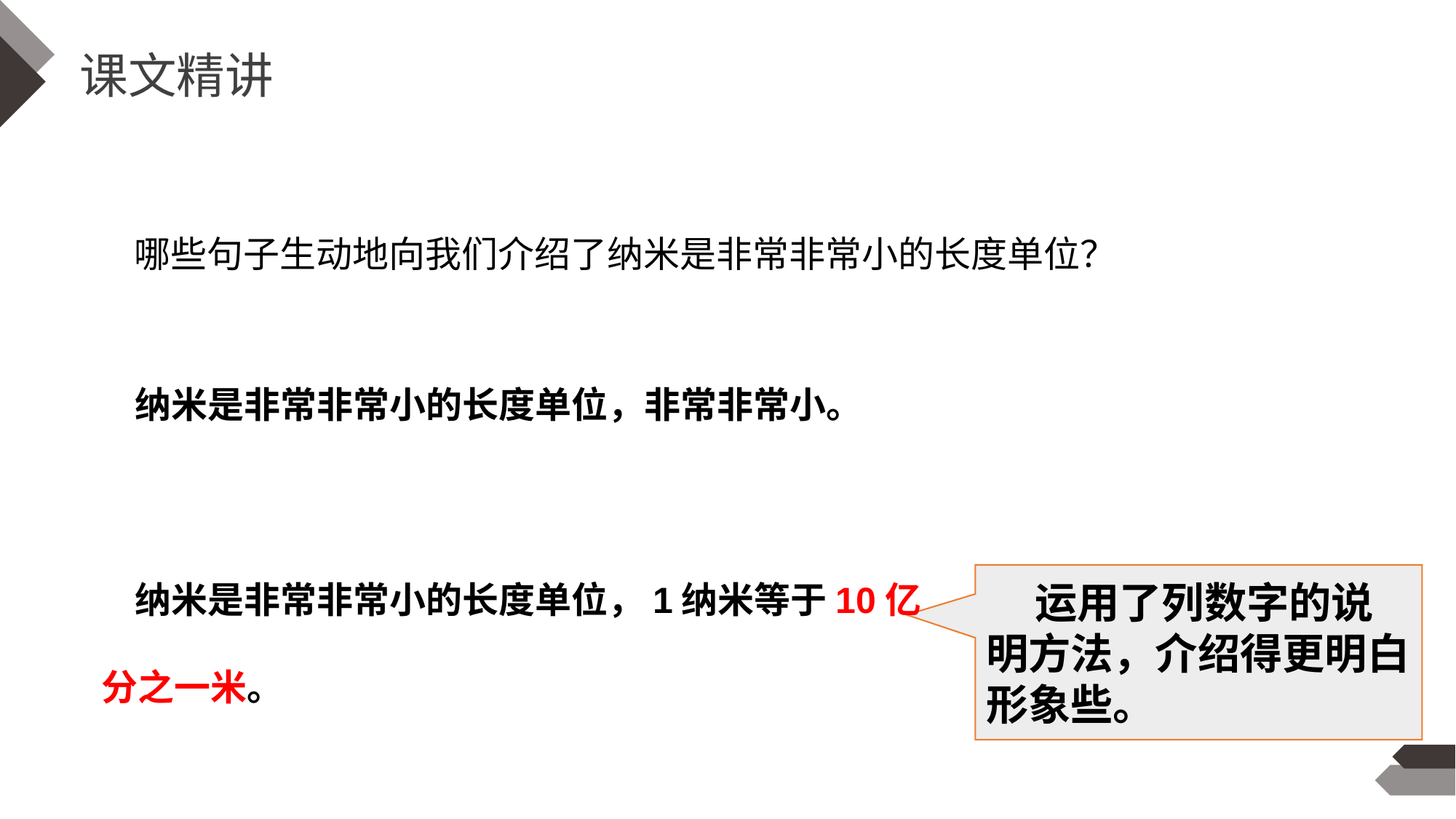

课文精讲
 哪些句子生动地向我们介绍了纳米是非常非常小的长度单位？
   纳米是非常非常小的长度单位，非常非常小。
   纳米是非常非常小的长度单位，1纳米等于10亿分之一米。
    运用了列数字的说明方法，介绍得更明白形象些。